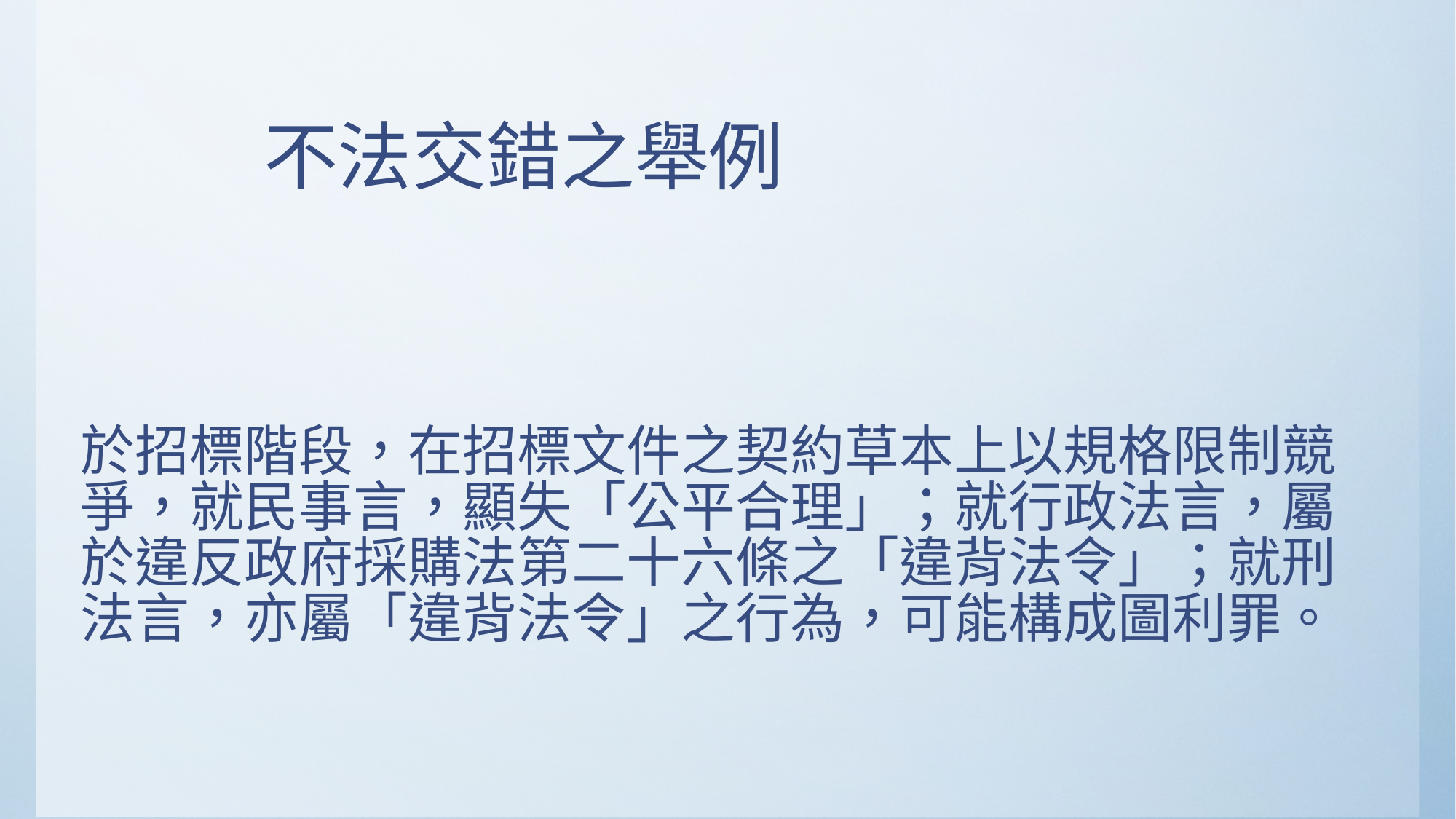

不法交錯之舉例
於招標階段，在招標文件之契約草本上以規格限制競爭，就民事言，顯失「公平合理」；就行政法言，屬於違反政府採購法第二十六條之「違背法令」；就刑法言，亦屬「違背法令」之行為，可能構成圖利罪。